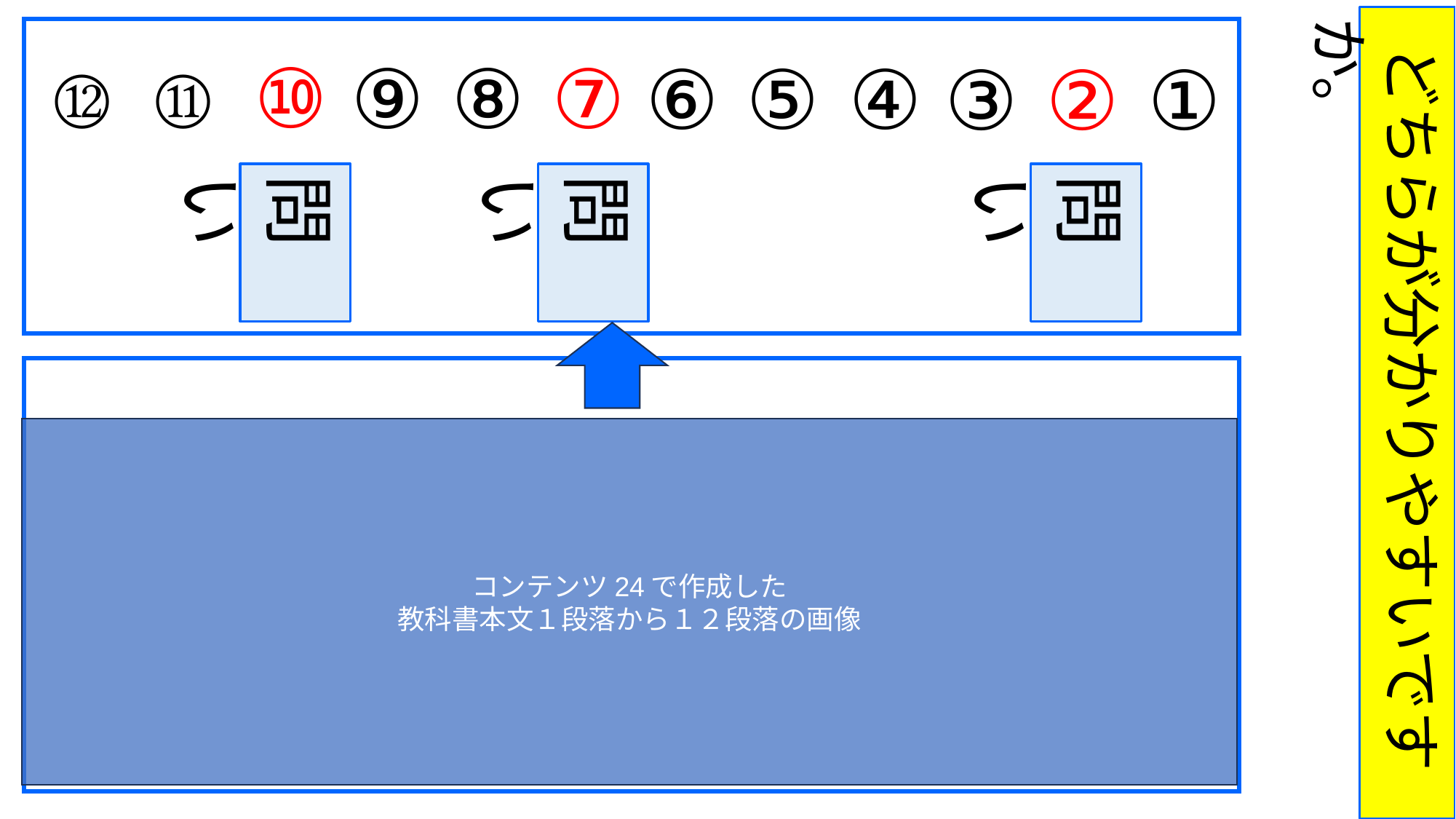

どちらが分かりやすいですか。

⑫
⑪
⑩
⑨
⑧
⑦
⑥
⑤
④
③
②
①
問い
問い
問い

コンテンツ24で作成した
教科書本文１段落から１２段落の画像